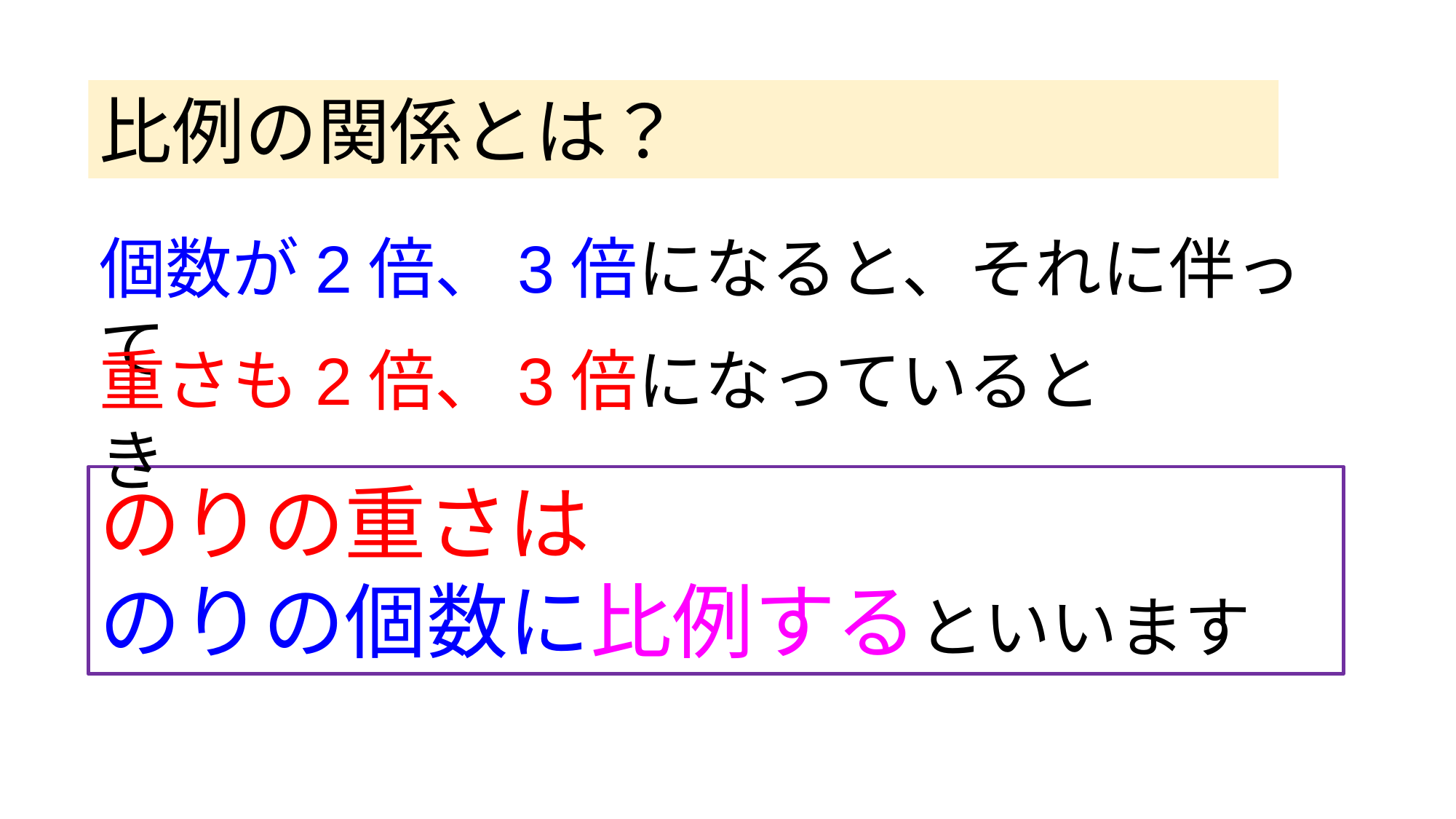

比例の関係とは？
個数が2倍、3倍になると、それに伴って
重さも2倍、3倍になっているとき
のりの重さは
のりの個数に比例するといいます